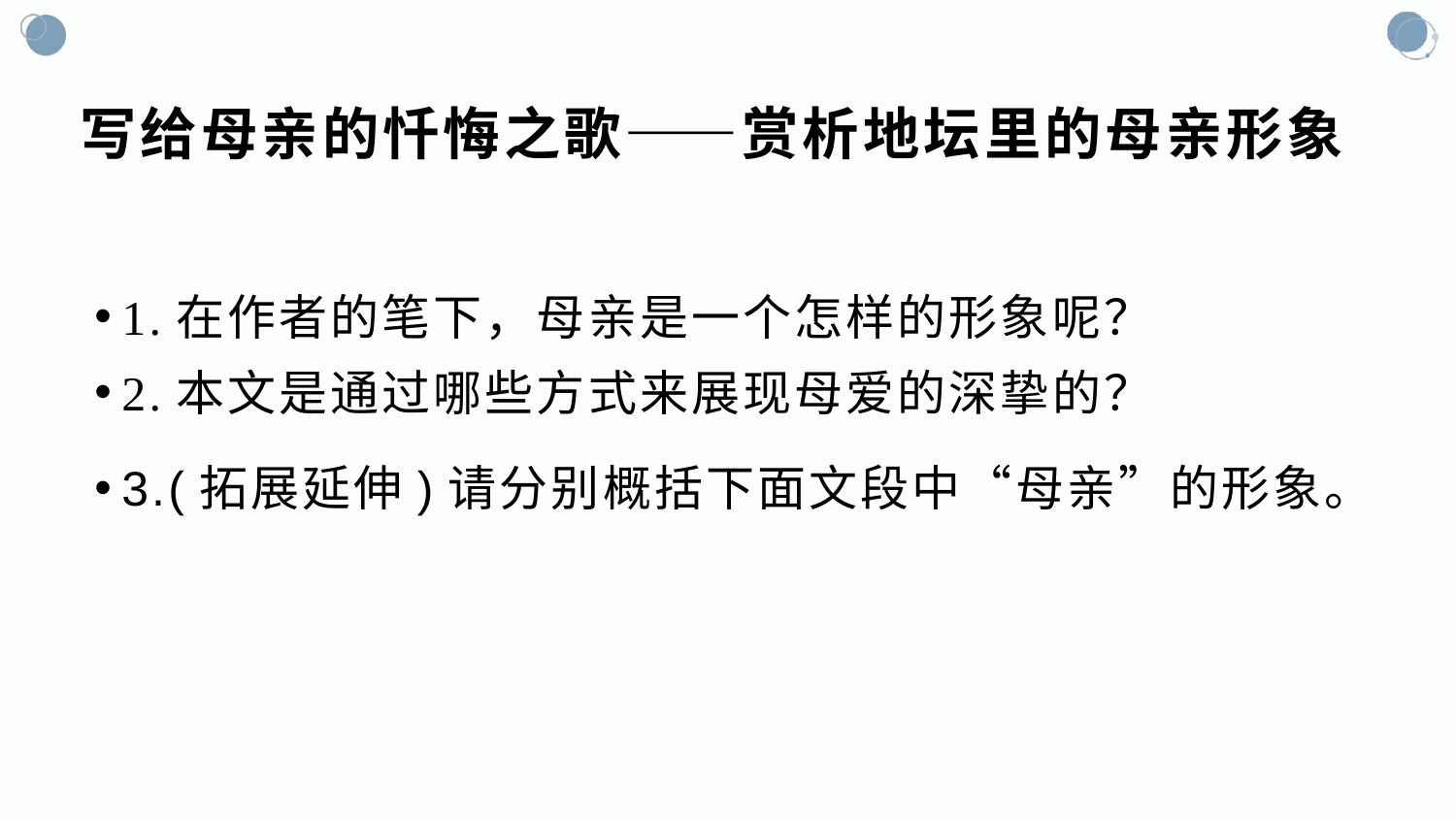

# 写给母亲的忏悔之歌——赏析地坛里的母亲形象
1.在作者的笔下，母亲是一个怎样的形象呢？
2.本文是通过哪些方式来展现母爱的深挚的？
3.(拓展延伸)请分别概括下面文段中“母亲”的形象。